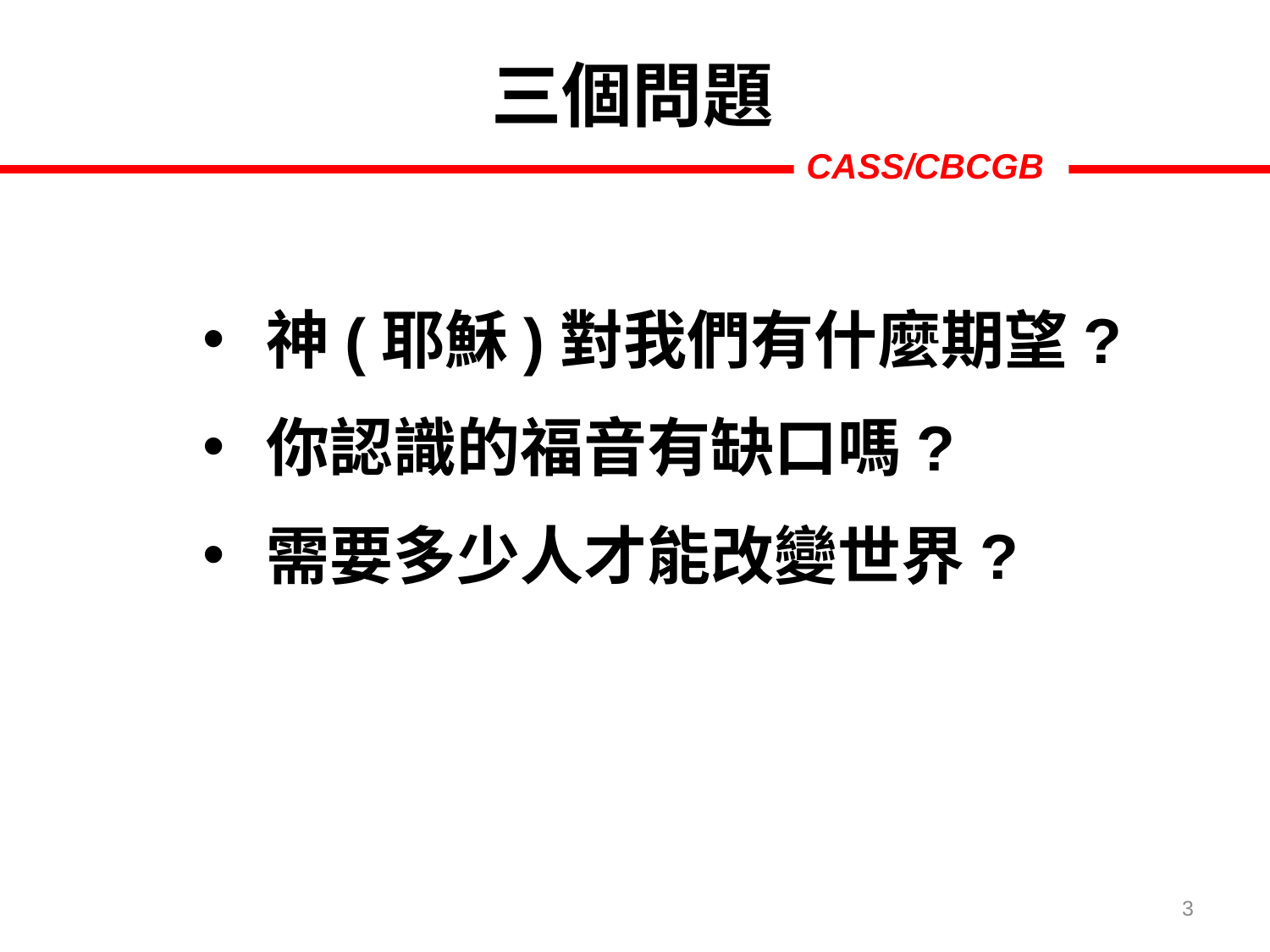

三個問題
CASS/CBCGB
神(耶穌)對我們有什麼期望?
你認識的福音有缺口嗎?
需要多少人才能改變世界?
3